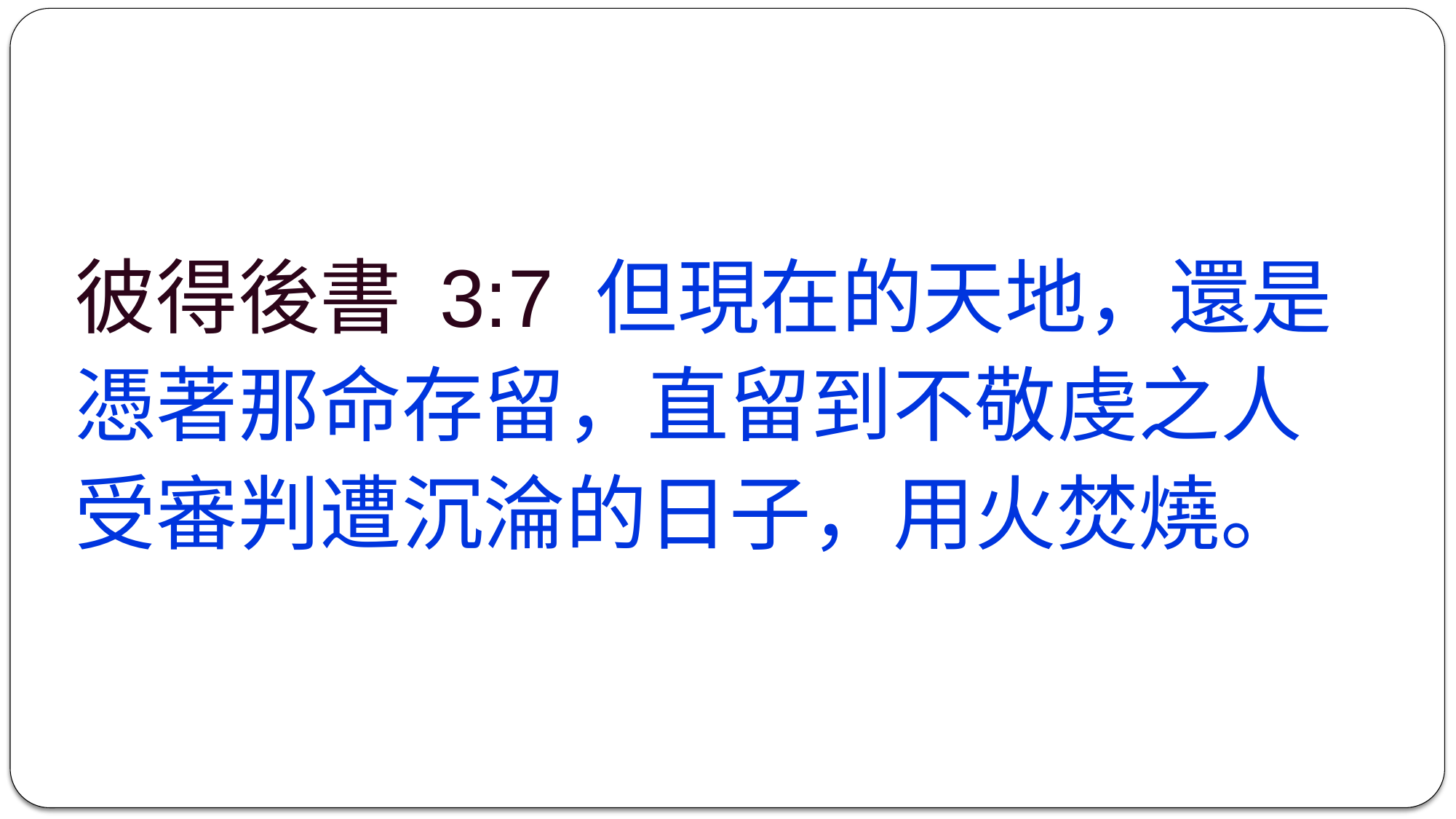

彼得後書 3:7 但現在的天地，還是憑著那命存留，直留到不敬虔之人受審判遭沉淪的日子，用火焚燒。